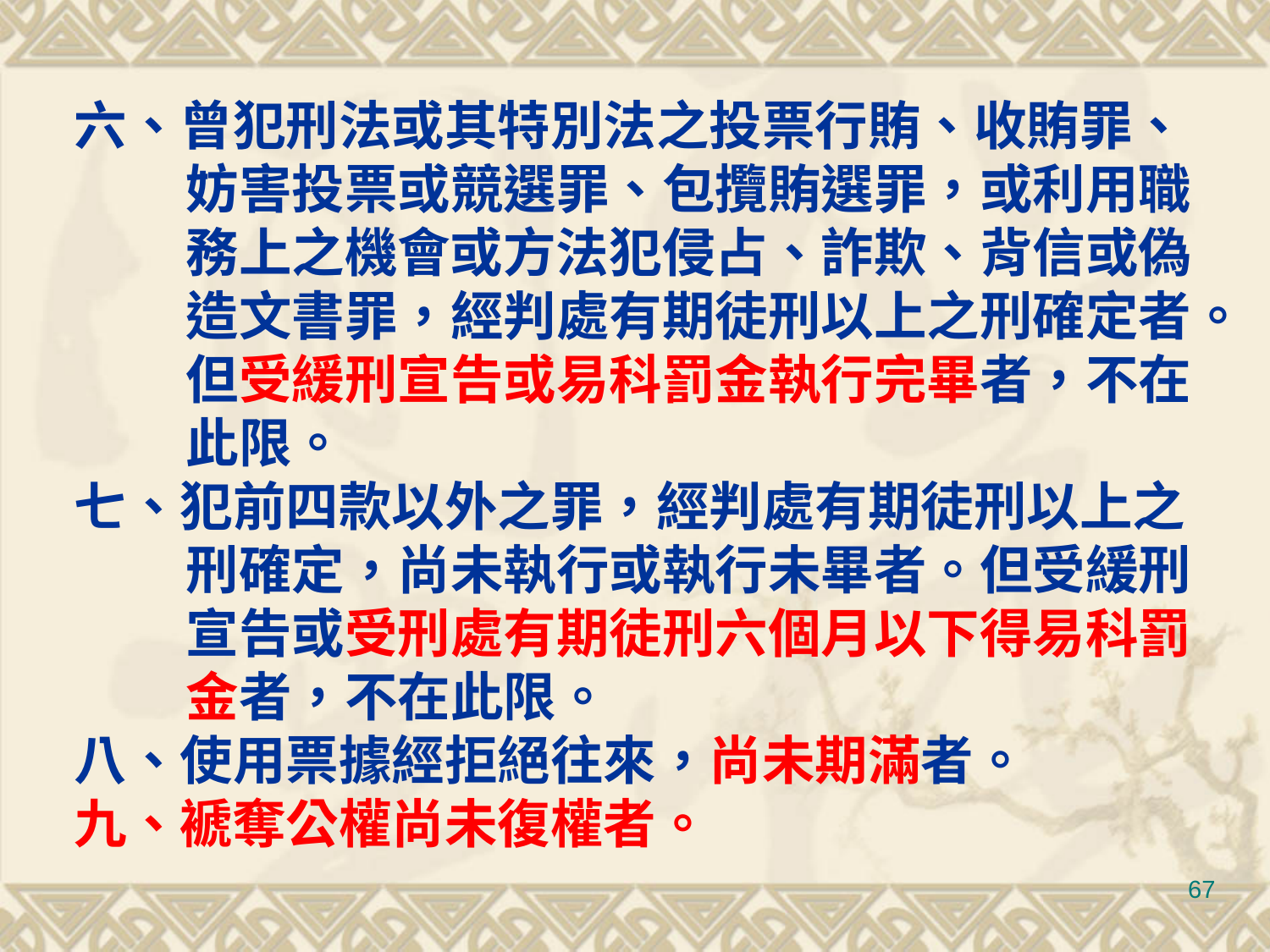

六、曾犯刑法或其特別法之投票行賄、收賄罪、妨害投票或競選罪、包攬賄選罪，或利用職務上之機會或方法犯侵占、詐欺、背信或偽造文書罪，經判處有期徒刑以上之刑確定者。但受緩刑宣告或易科罰金執行完畢者，不在此限。
七、犯前四款以外之罪，經判處有期徒刑以上之刑確定，尚未執行或執行未畢者。但受緩刑宣告或受刑處有期徒刑六個月以下得易科罰金者，不在此限。
八、使用票據經拒絕往來，尚未期滿者。
九、褫奪公權尚未復權者。
67